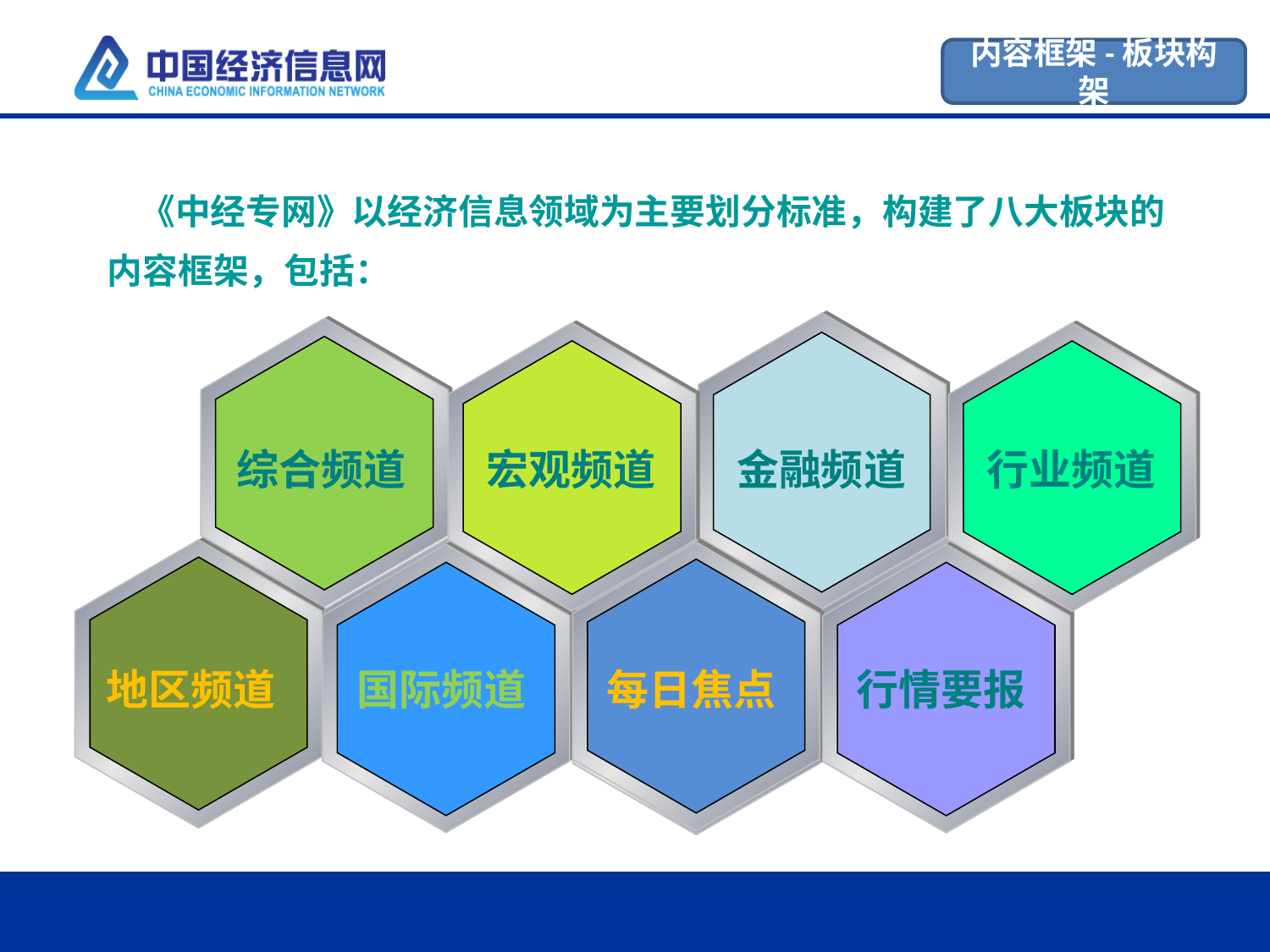

内容框架-板块构架
   《中经专网》以经济信息领域为主要划分标准，构建了八大板块的内容框架，包括：

Title
Add your text

Title
Add your text

Title
Add your text

综合频道
宏观频道
金融频道
行业频道
地区频道
国际频道
每日焦点
行情要报